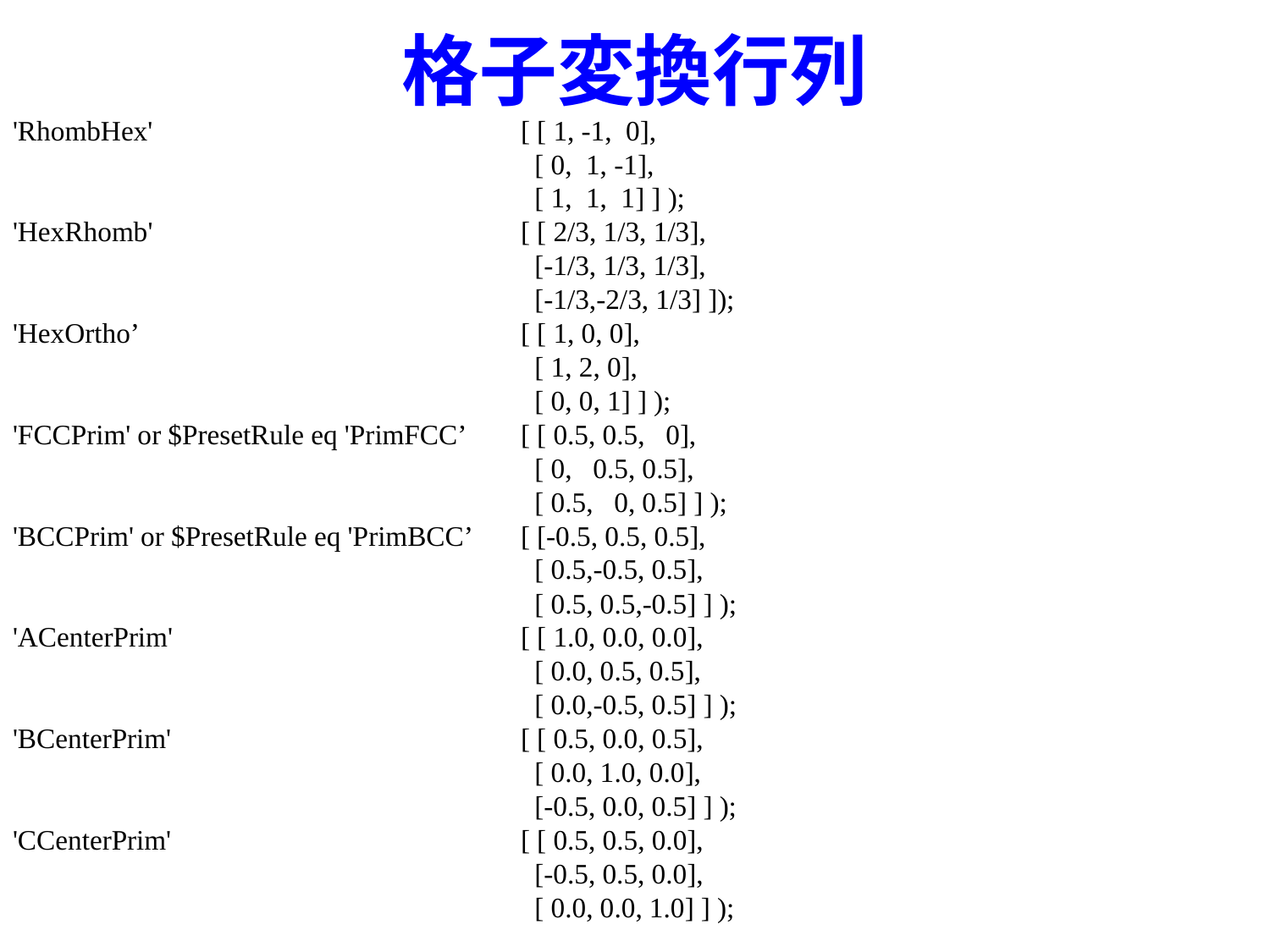

# 格子変換行列
'RhombHex' 			[ [ 1, -1,  0],
				  [ 0,  1, -1],
				  [ 1,  1,  1] ] );
'HexRhomb'			[ [ 2/3, 1/3, 1/3],
				  [-1/3, 1/3, 1/3],
				  [-1/3,-2/3, 1/3] ]);
'HexOrtho’			[ [ 1, 0, 0],
				  [ 1, 2, 0],
				  [ 0, 0, 1] ] );
'FCCPrim' or $PresetRule eq 'PrimFCC’ 	[ [ 0.5, 0.5,   0],
				  [ 0,   0.5, 0.5],
				  [ 0.5,   0, 0.5] ] );
'BCCPrim' or $PresetRule eq 'PrimBCC’ 	[ [-0.5, 0.5, 0.5],
				  [ 0.5,-0.5, 0.5],
				  [ 0.5, 0.5,-0.5] ] );
'ACenterPrim'			[ [ 1.0, 0.0, 0.0],
				  [ 0.0, 0.5, 0.5],
				  [ 0.0,-0.5, 0.5] ] );
'BCenterPrim'			[ [ 0.5, 0.0, 0.5],
				  [ 0.0, 1.0, 0.0],
				  [-0.5, 0.0, 0.5] ] );
'CCenterPrim'			[ [ 0.5, 0.5, 0.0],
				  [-0.5, 0.5, 0.0],
				  [ 0.0, 0.0, 1.0] ] );